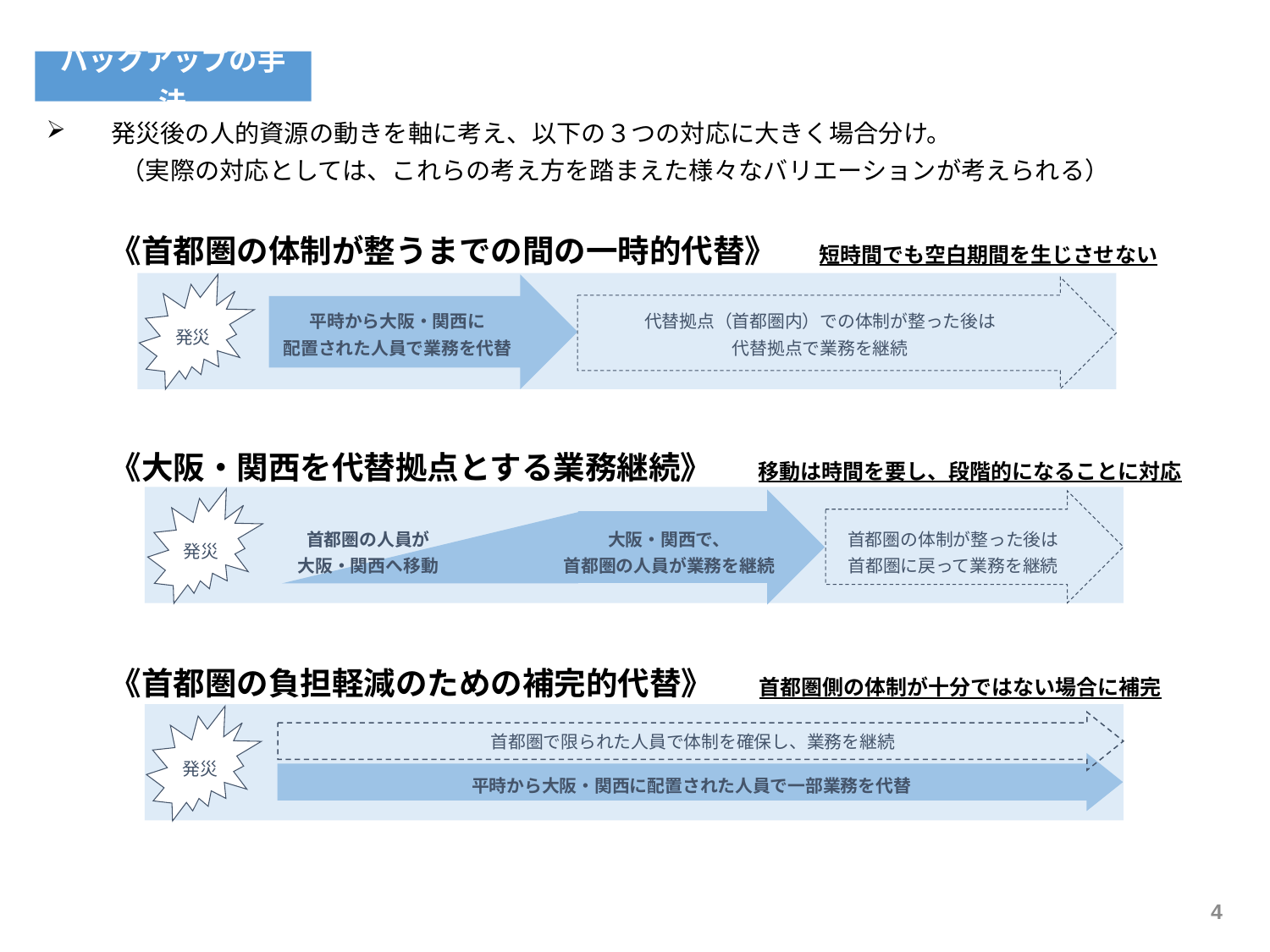

バックアップの手法
　発災後の人的資源の動きを軸に考え、以下の３つの対応に大きく場合分け。
　　　（実際の対応としては、これらの考え方を踏まえた様々なバリエーションが考えられる）

　　《首都圏の体制が整うまでの間の一時的代替》　　短時間でも空白期間を生じさせない

　　《大阪・関西を代替拠点とする業務継続》　　移動は時間を要し、段階的になることに対応

　　《首都圏の負担軽減のための補完的代替》　　首都圏側の体制が十分ではない場合に補完

発災
平時から大阪・関西に
配置された人員で業務を代替
代替拠点（首都圏内）での体制が整った後は
代替拠点で業務を継続

発災

首都圏の人員が
大阪・関西へ移動
大阪・関西で、
首都圏の人員が業務を継続
首都圏の体制が整った後は
首都圏に戻って業務を継続

発災
首都圏で限られた人員で体制を確保し、業務を継続

平時から大阪・関西に配置された人員で一部業務を代替
4